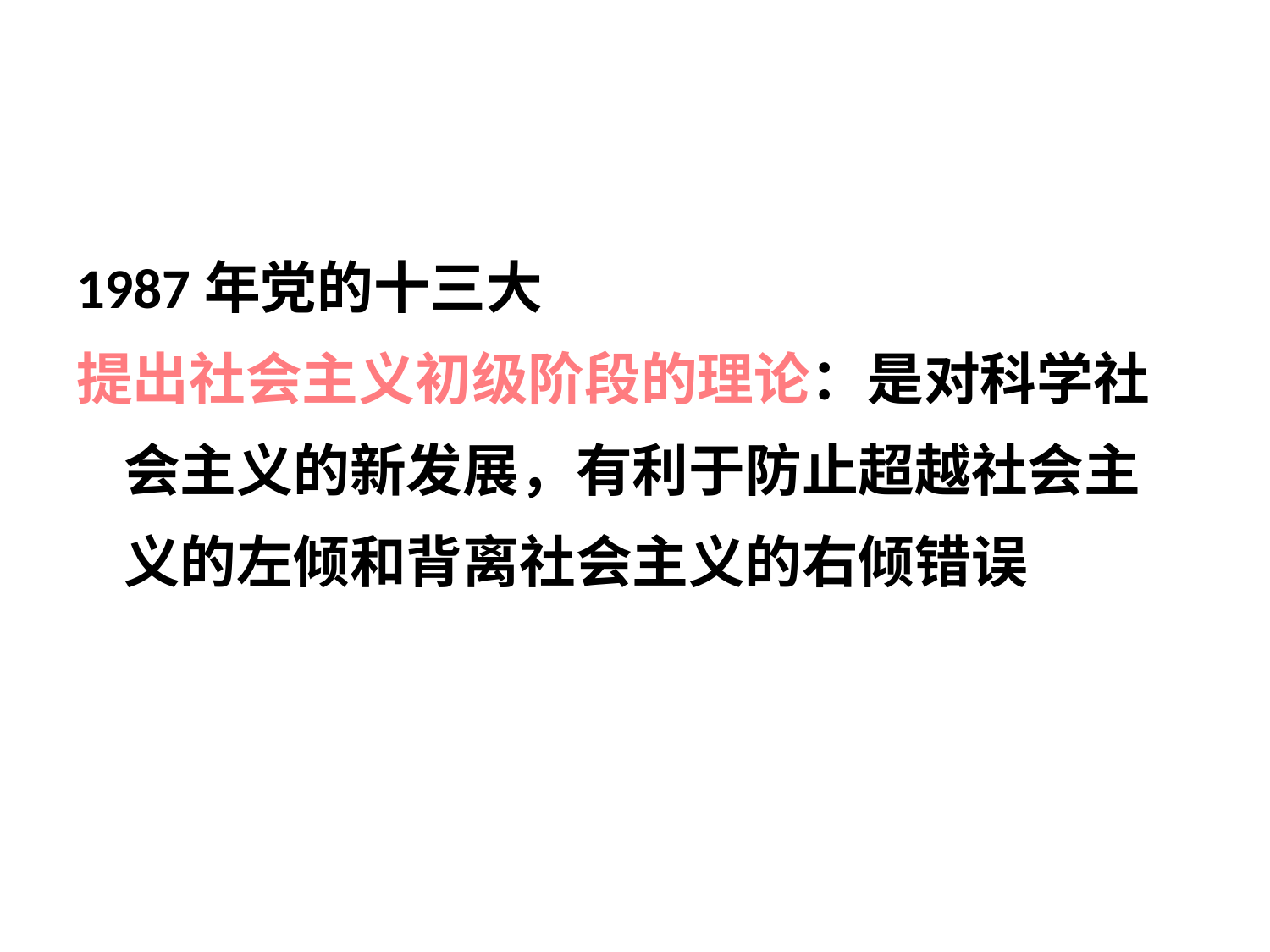

#
1987年党的十三大
提出社会主义初级阶段的理论：是对科学社会主义的新发展，有利于防止超越社会主义的左倾和背离社会主义的右倾错误